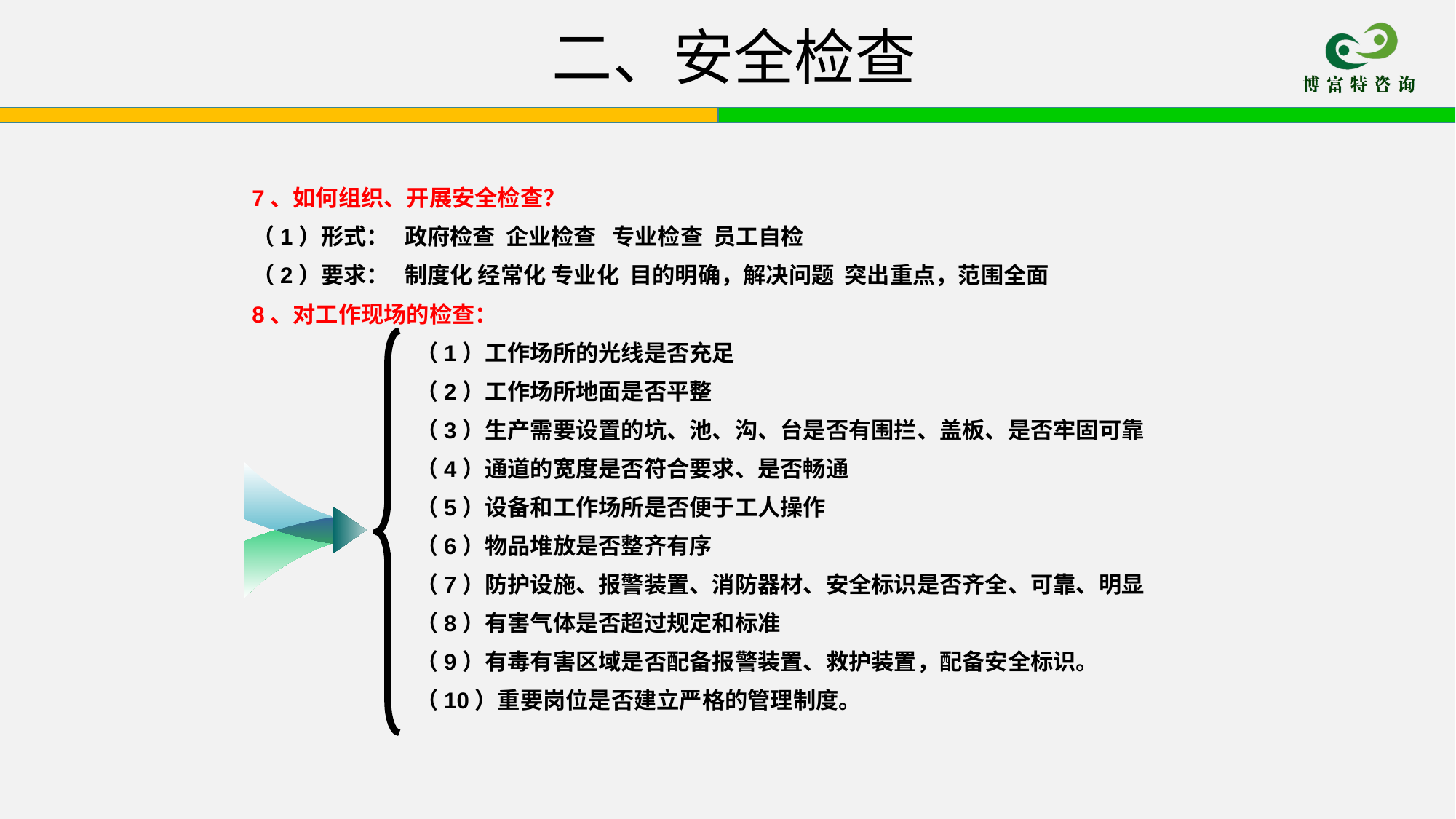

二、安全检查
7、如何组织、开展安全检查？
（1）形式：   政府检查  企业检查   专业检查  员工自检
（2）要求：   制度化 经常化 专业化  目的明确，解决问题  突出重点，范围全面
8、对工作现场的检查：
（1）工作场所的光线是否充足
（2）工作场所地面是否平整
（3）生产需要设置的坑、池、沟、台是否有围拦、盖板、是否牢固可靠
（4）通道的宽度是否符合要求、是否畅通
（5）设备和工作场所是否便于工人操作
（6）物品堆放是否整齐有序
（7）防护设施、报警装置、消防器材、安全标识是否齐全、可靠、明显
（8）有害气体是否超过规定和标准
（9）有毒有害区域是否配备报警装置、救护装置，配备安全标识。
（10）重要岗位是否建立严格的管理制度。

14